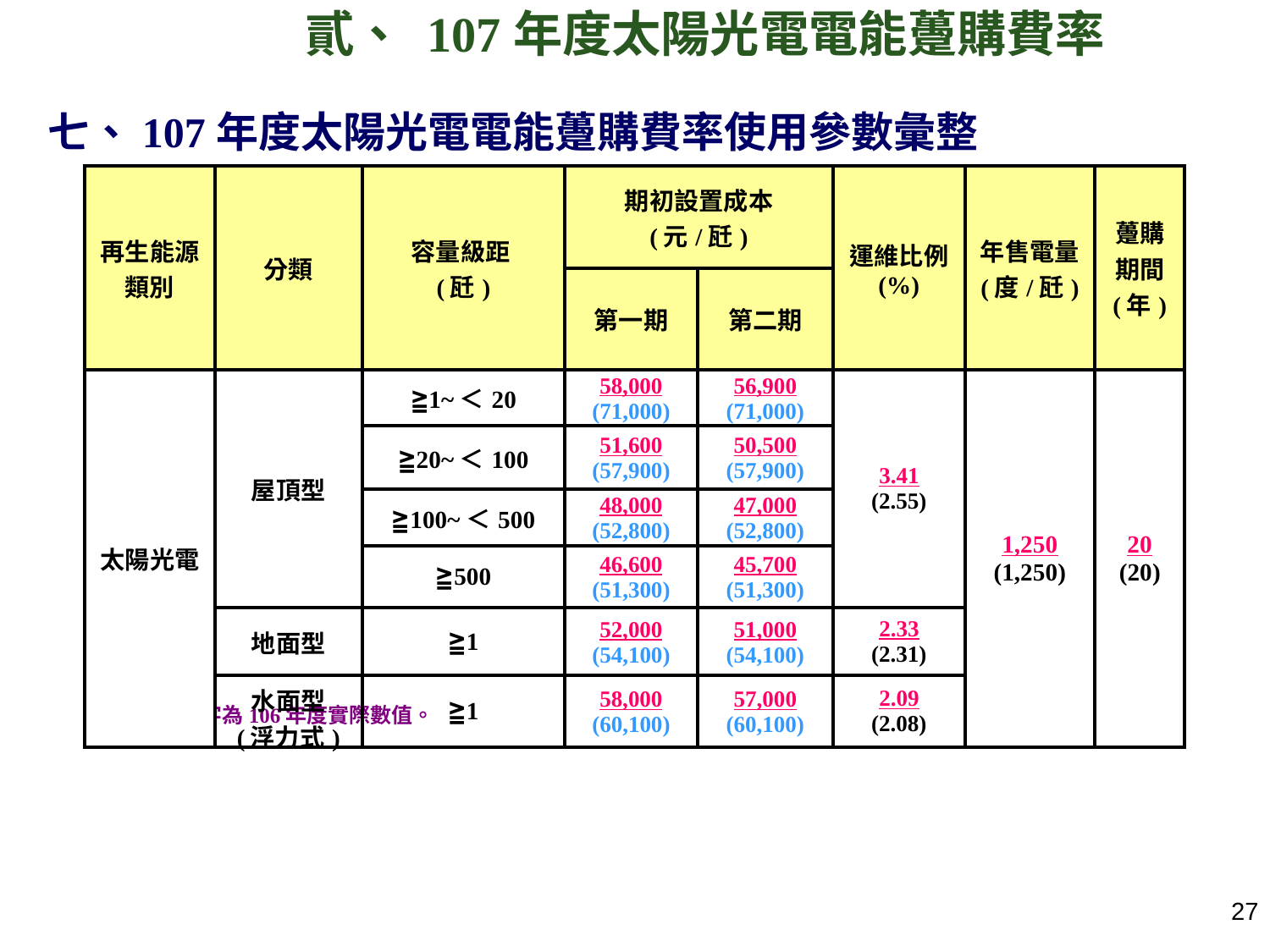

貳、 107年度太陽光電電能躉購費率
七、107年度太陽光電電能躉購費率使用參數彙整
| 再生能源 類別 | 分類 | 容量級距 (瓩) | 期初設置成本 (元/瓩) |  | 運維比例 (%) | 年售電量 (度/瓩) | 躉購期間 (年) |
| --- | --- | --- | --- | --- | --- | --- | --- |
|  |  |  | 第一期 | 第二期 |  |  |  |
| 太陽光電 | 屋頂型 | ≧1~＜20 | 58,000 (71,000) | 56,900 (71,000) | 3.41 (2.55) | 1,250 (1,250) | 20 (20) |
|  |  | ≧20~＜100 | 51,600 (57,900) | 50,500 (57,900) |  |  |  |
|  |  | ≧100~＜500 | 48,000 (52,800) | 47,000 (52,800) |  |  |  |
|  |  | ≧500 | 46,600 (51,300) | 45,700 (51,300) |  |  |  |
|  | 地面型 | ≧1 | 52,000 (54,100) | 51,000 (54,100) | 2.33 (2.31) |  |  |
|  | 水面型 (浮力式) | ≧1 | 58,000 (60,100) | 57,000 (60,100) | 2.09 (2.08) |  |  |
註：( )內數字為106年度實際數值。
27